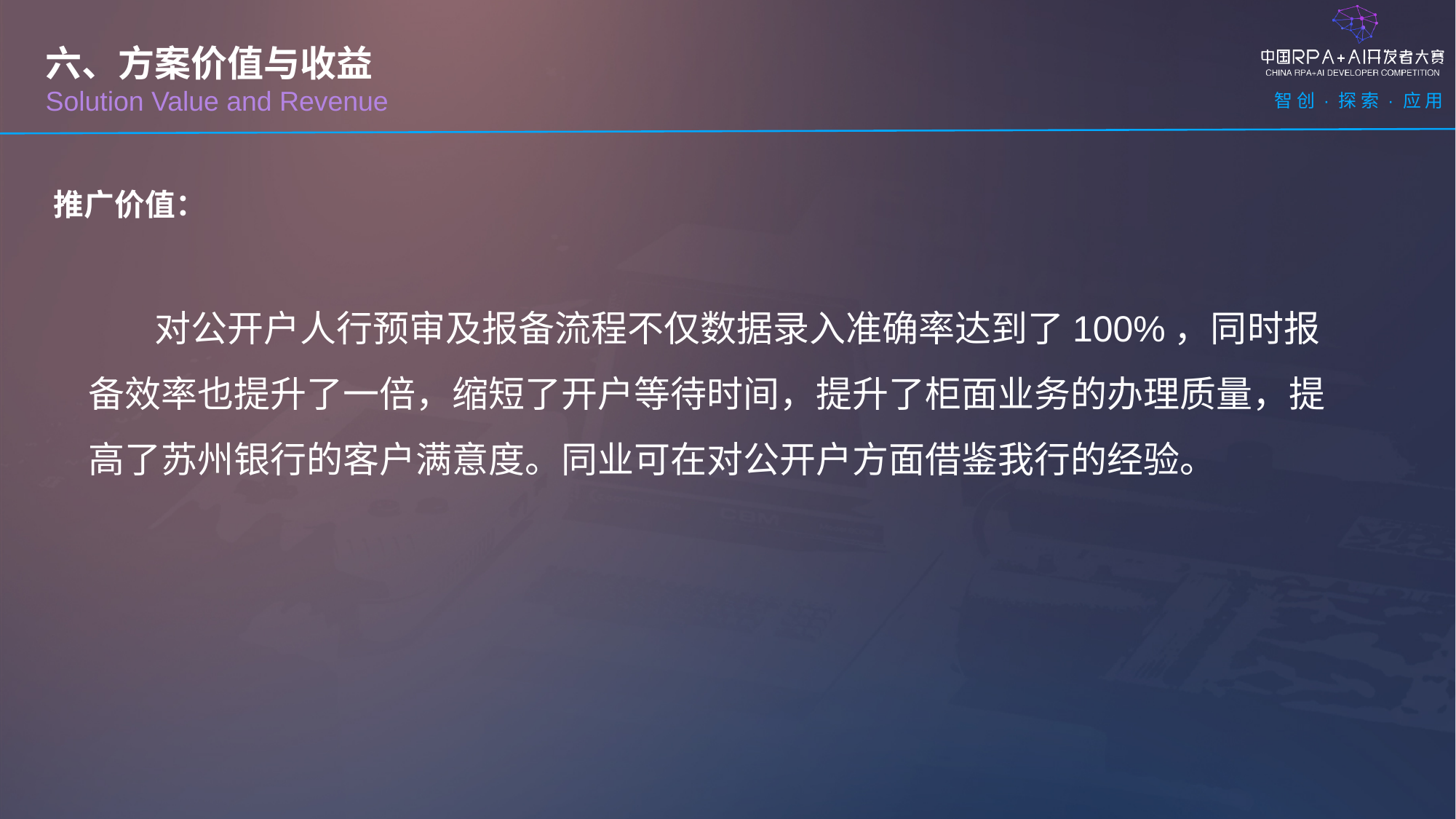

六、方案价值与收益
Solution Value and Revenue
推广价值：
       对公开户人行预审及报备流程不仅数据录入准确率达到了100%，同时报备效率也提升了一倍，缩短了开户等待时间，提升了柜面业务的办理质量，提高了苏州银行的客户满意度。同业可在对公开户方面借鉴我行的经验。